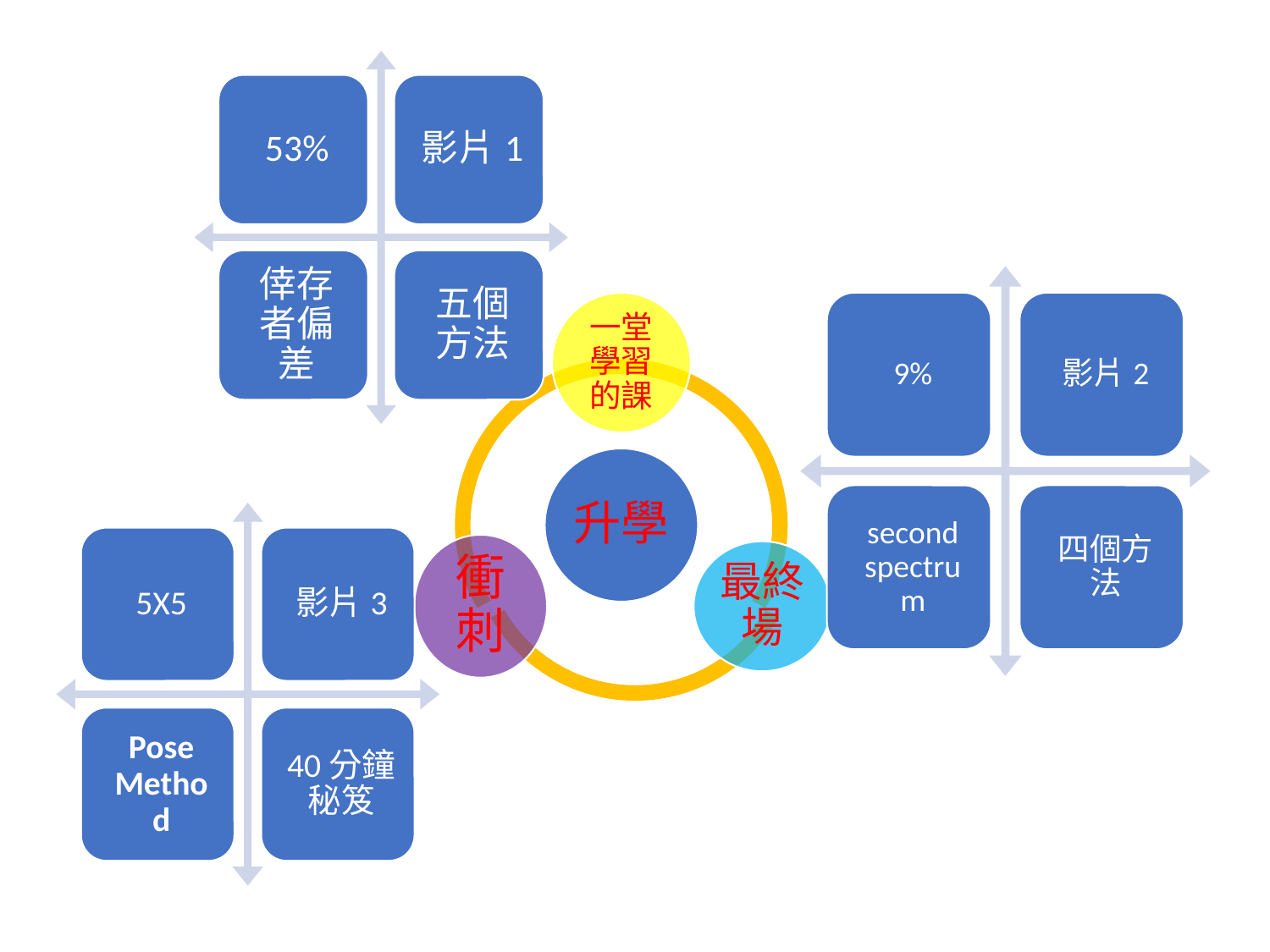

#
53%
影片1
倖存者偏差
五個方法
9%
影片2
second spectrum
四個方法
升學
一堂學習的課
最終場
衝刺
5X5
影片3
Pose Method
40分鐘秘笈